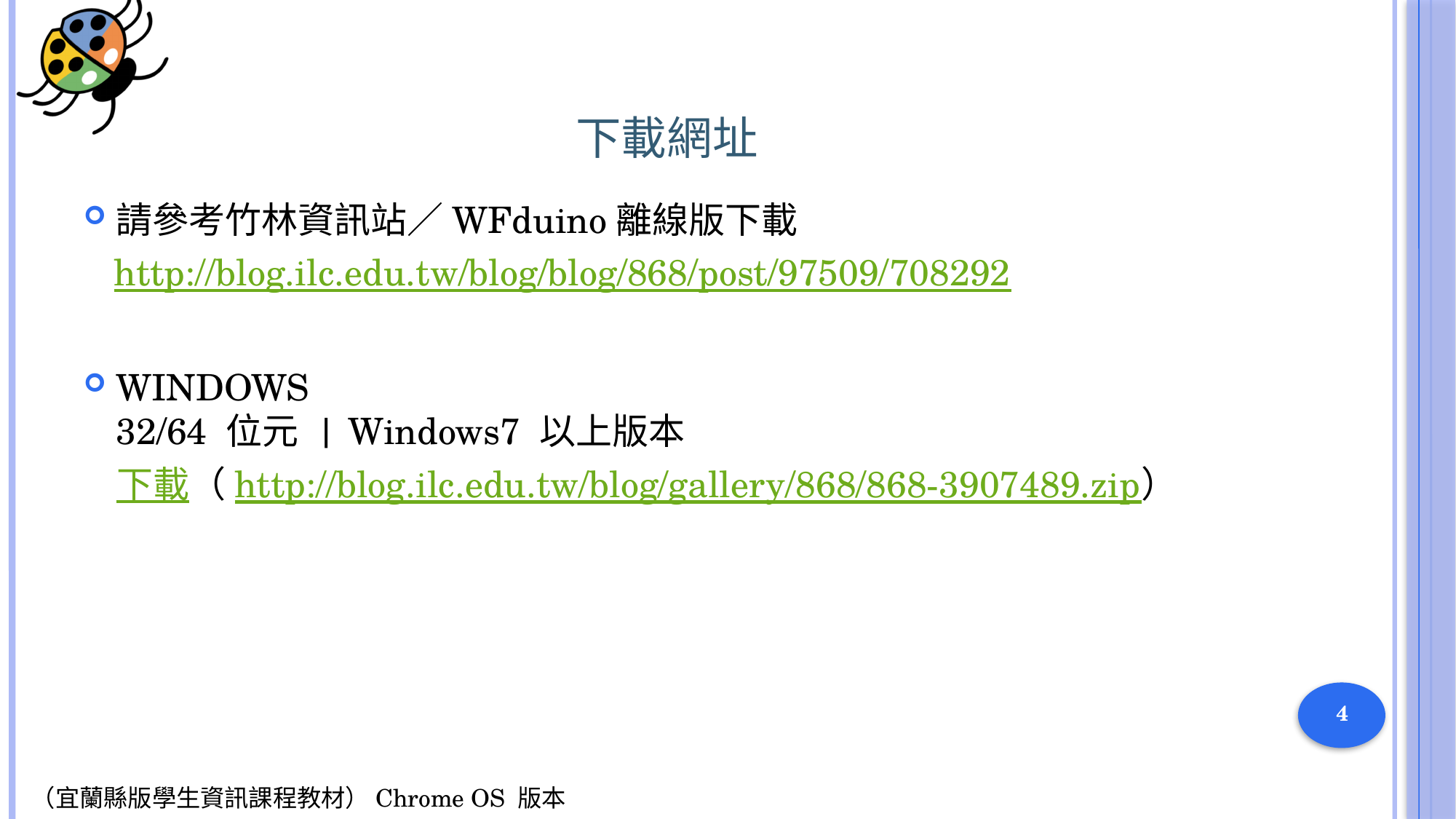

# 下載網址
請參考竹林資訊站／WFduino離線版下載
   http://blog.ilc.edu.tw/blog/blog/868/post/97509/708292

WINDOWS​
32/64 位元 | Windows7 以上版本
   下載（http://blog.ilc.edu.tw/blog/gallery/868/868-3907489.zip）

4